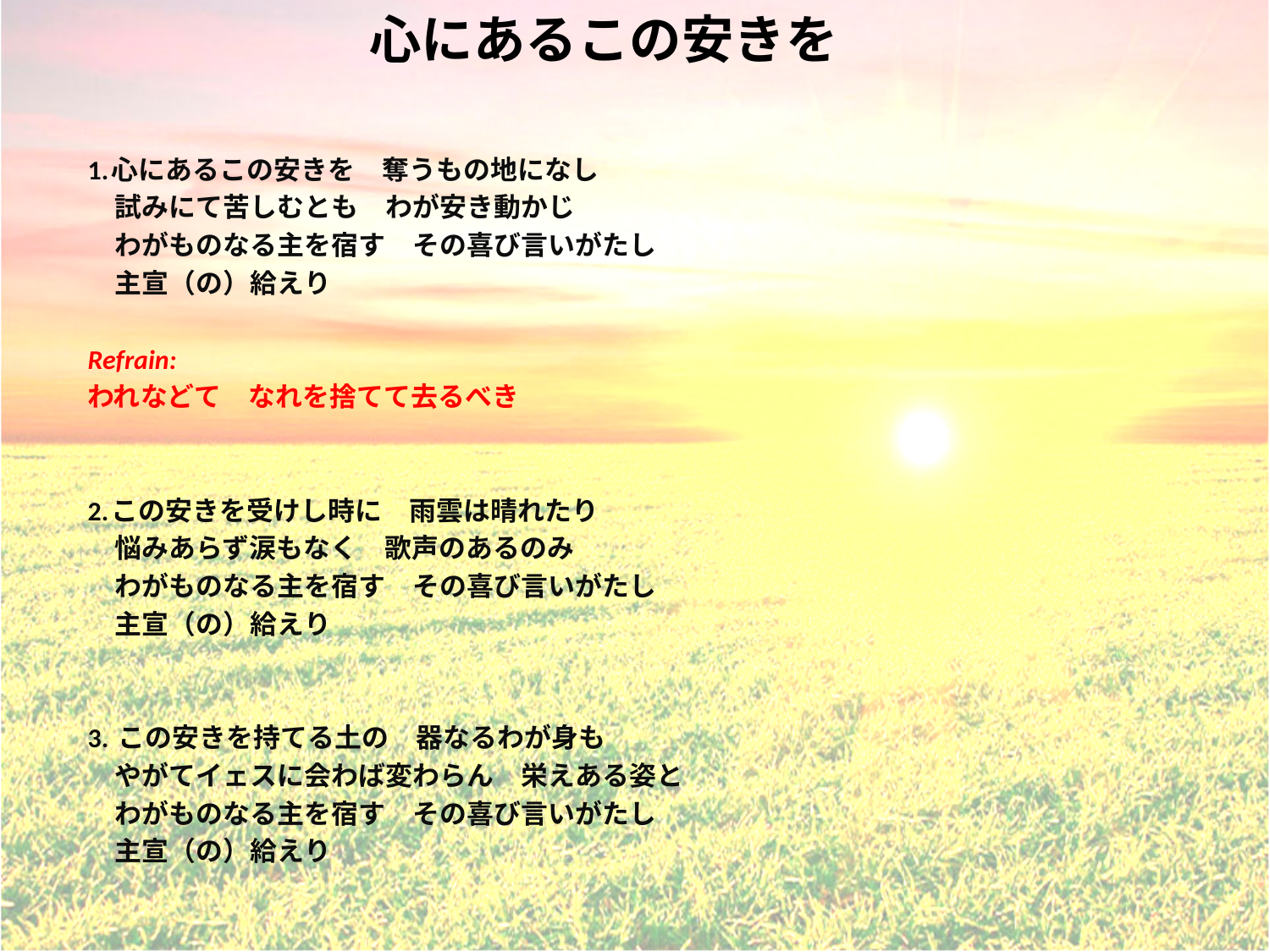

# 心にあるこの安きを
1.心にあるこの安きを　奪うもの地になし
　試みにて苦しむとも　わが安き動かじ
　わがものなる主を宿す　その喜び言いがたし
　主宣（の）給えり

Refrain:
われなどて　なれを捨てて去るべき

2.この安きを受けし時に　雨雲は晴れたり
　悩みあらず涙もなく　歌声のあるのみ
　わがものなる主を宿す　その喜び言いがたし
　主宣（の）給えり

3. この安きを持てる土の　器なるわが身も
　やがてイェスに会わば変わらん　栄えある姿と
　わがものなる主を宿す　その喜び言いがたし
　主宣（の）給えり